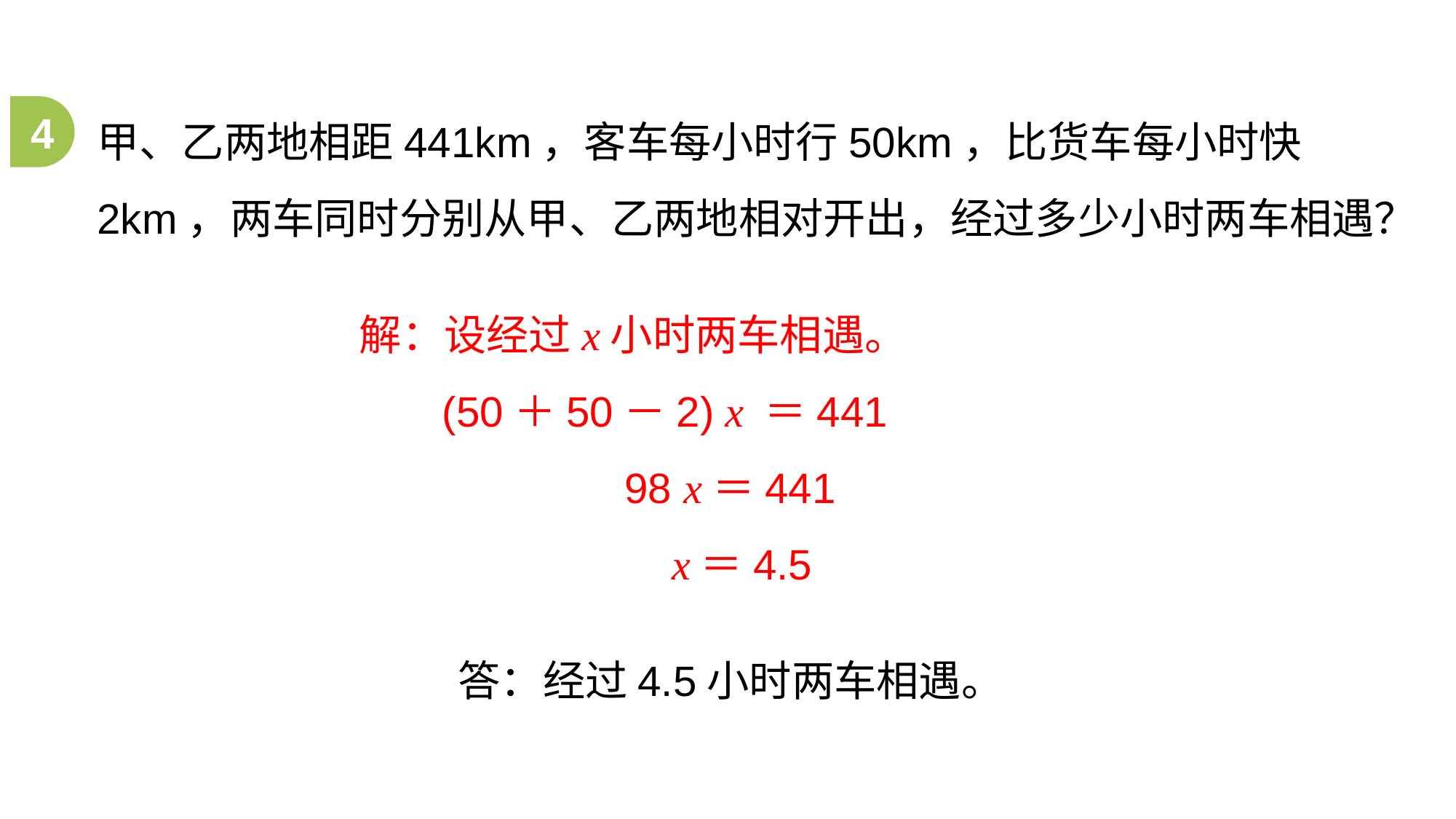

甲、乙两地相距441km，客车每小时行50km，比货车每小时快2km，两车同时分别从甲、乙两地相对开出，经过多少小时两车相遇？
4
解：设经过x小时两车相遇。
       (50＋50－2) x ＝441
　　　　         98 x＝441
　　　　              x＝4.5
 答：经过4.5小时两车相遇。